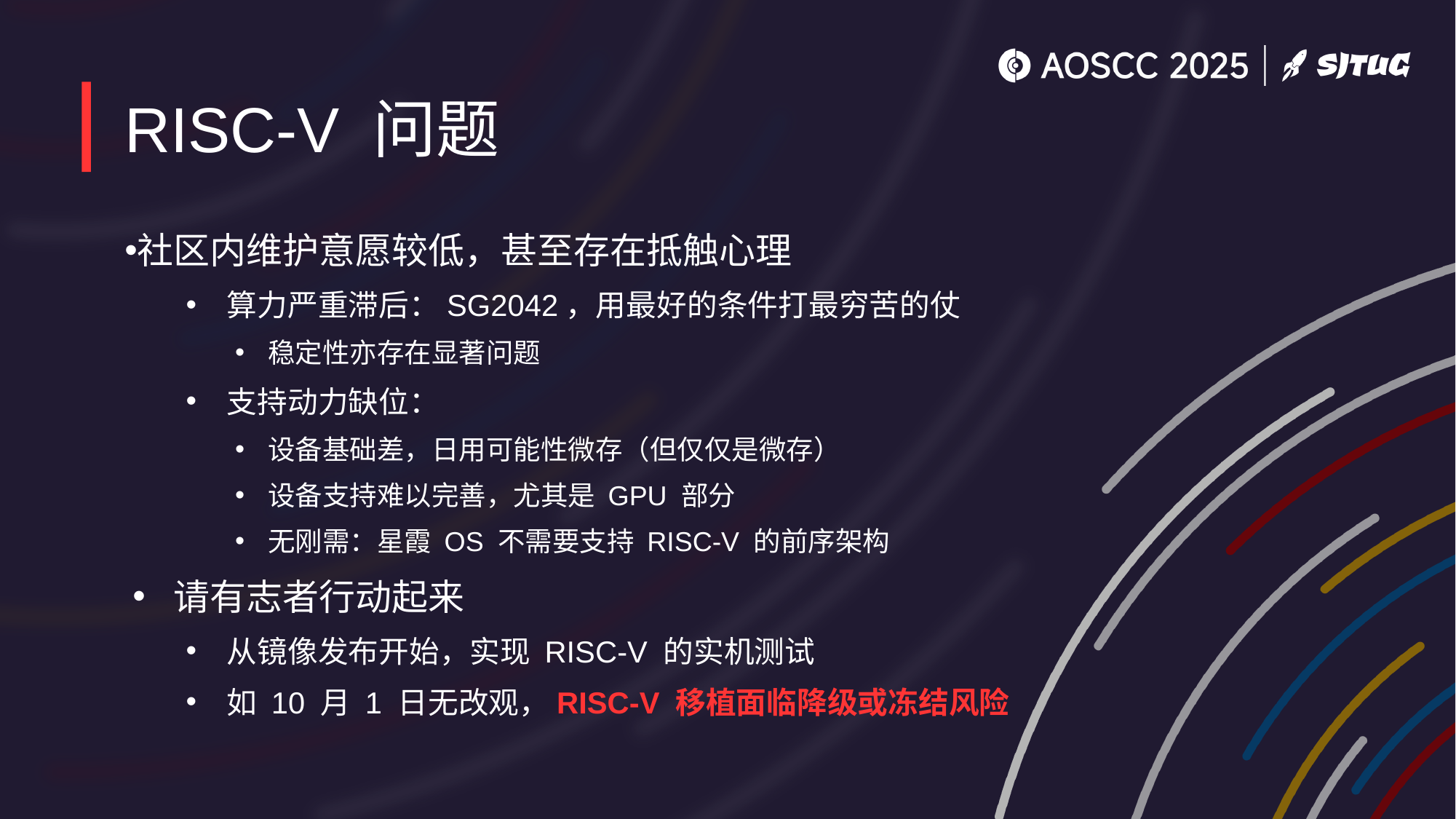

# RISC-V 问题
社区内维护意愿较低，甚至存在抵触心理
算力严重滞后：SG2042，用最好的条件打最穷苦的仗
稳定性亦存在显著问题
支持动力缺位：
设备基础差，日用可能性微存（但仅仅是微存）
设备支持难以完善，尤其是 GPU 部分
无刚需：星霞 OS 不需要支持 RISC-V 的前序架构
请有志者行动起来
从镜像发布开始，实现 RISC-V 的实机测试
如 10 月 1 日无改观，RISC-V 移植面临降级或冻结风险